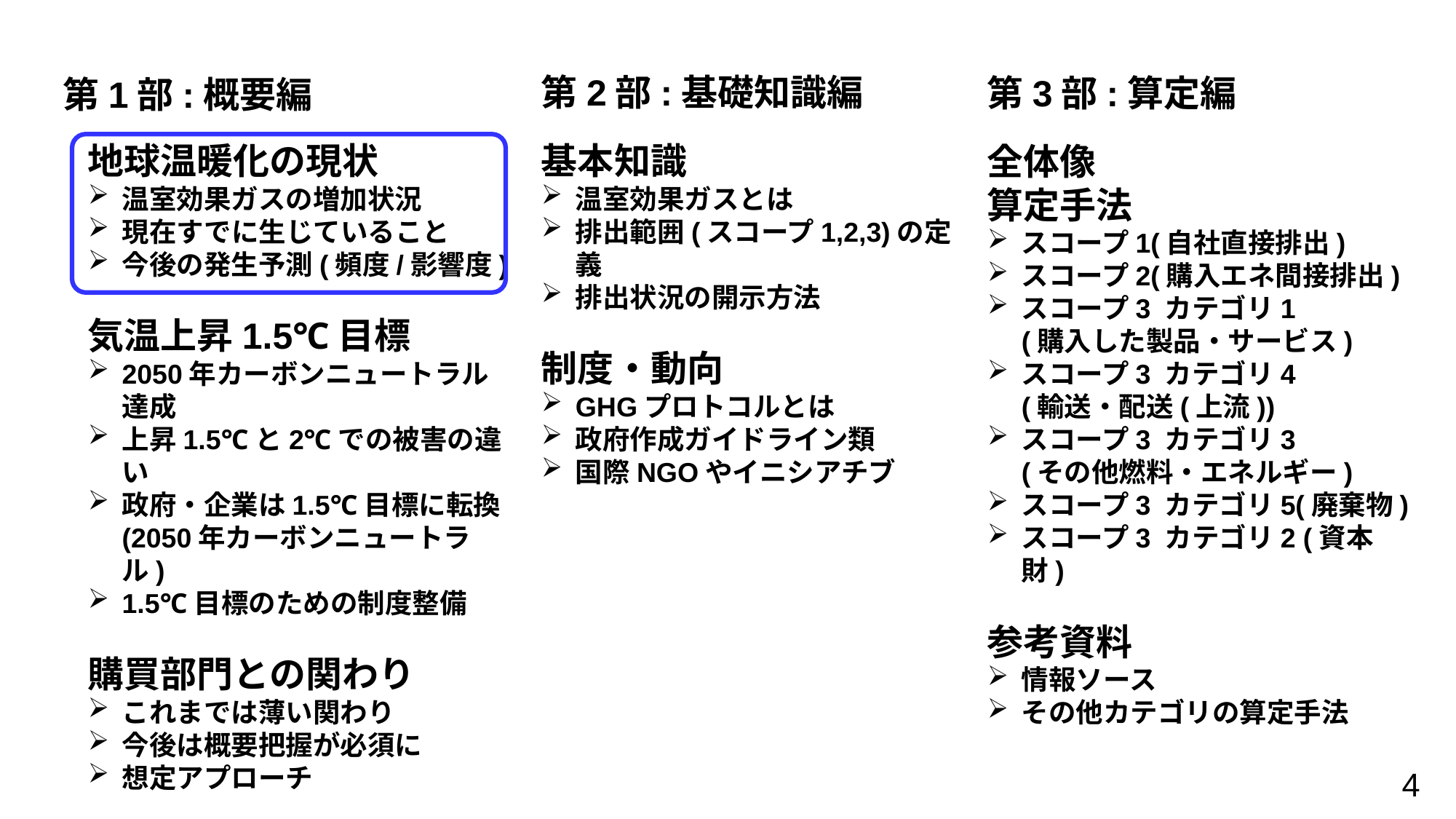

第2部:基礎知識編
第3部:算定編
第1部:概要編

地球温暖化の現状
温室効果ガスの増加状況
現在すでに生じていること
今後の発生予測(頻度/影響度)

気温上昇1.5℃目標
2050年カーボンニュートラル達成
上昇1.5℃と2℃での被害の違い
政府・企業は1.5℃目標に転換
(2050年カーボンニュートラル)
1.5℃目標のための制度整備

購買部門との関わり
これまでは薄い関わり
今後は概要把握が必須に
想定アプローチ
基本知識
温室効果ガスとは
排出範囲(スコープ1,2,3)の定義
排出状況の開示方法

制度・動向
GHGプロトコルとは
政府作成ガイドライン類
国際NGOやイニシアチブ
全体像
算定手法
スコープ1(自社直接排出)
スコープ2(購入エネ間接排出)
スコープ3 カテゴリ1
(購入した製品・サービス)
スコープ3 カテゴリ4
(輸送・配送(上流))
スコープ3 カテゴリ3
(その他燃料・エネルギー)
スコープ3 カテゴリ5(廃棄物)
スコープ3 カテゴリ2 (資本財)
参考資料
情報ソース
その他カテゴリの算定手法